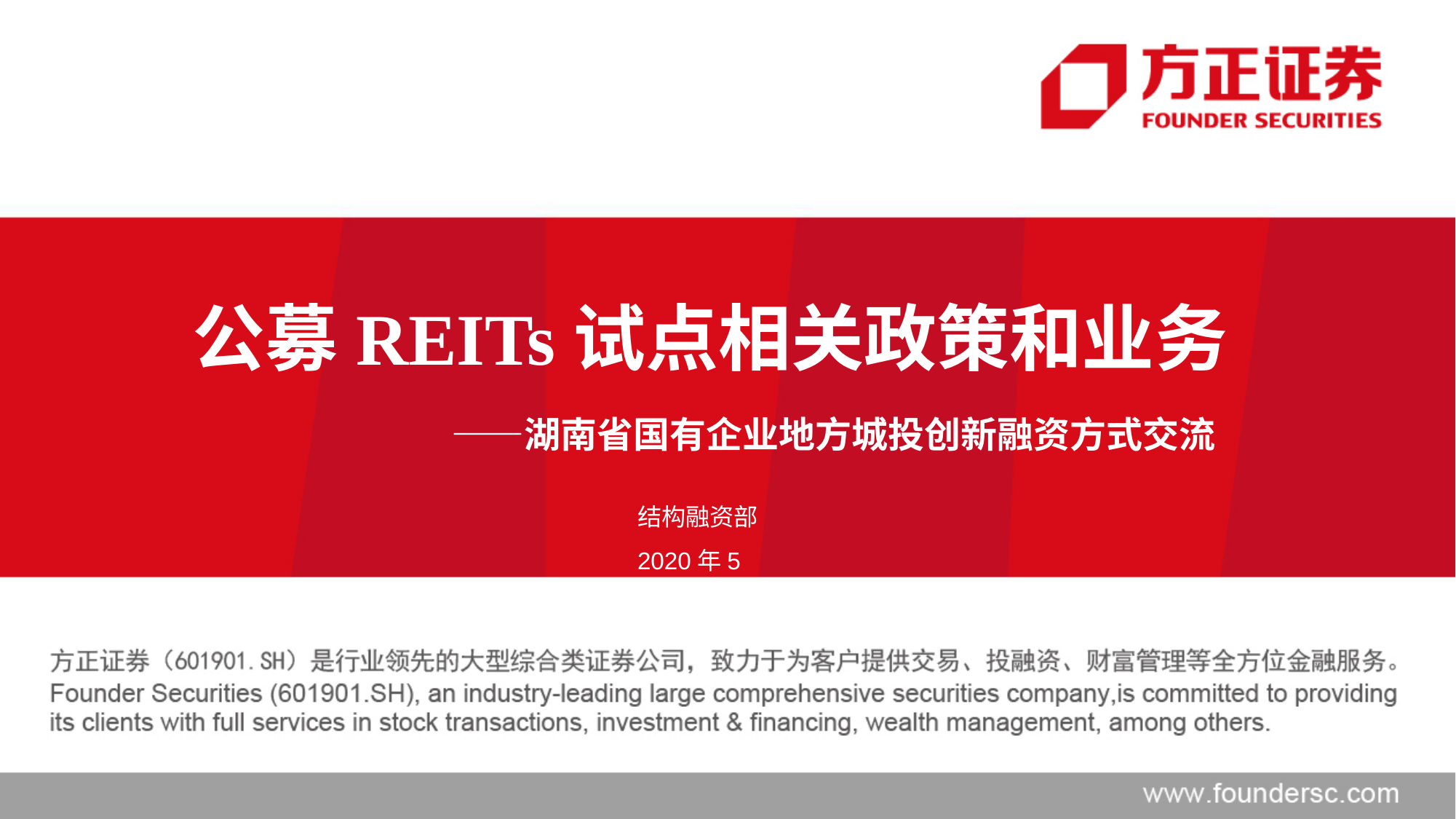

# 公募REITs试点相关政策和业务 ——湖南省国有企业地方城投创新融资方式交流
结构融资部
2020年5月